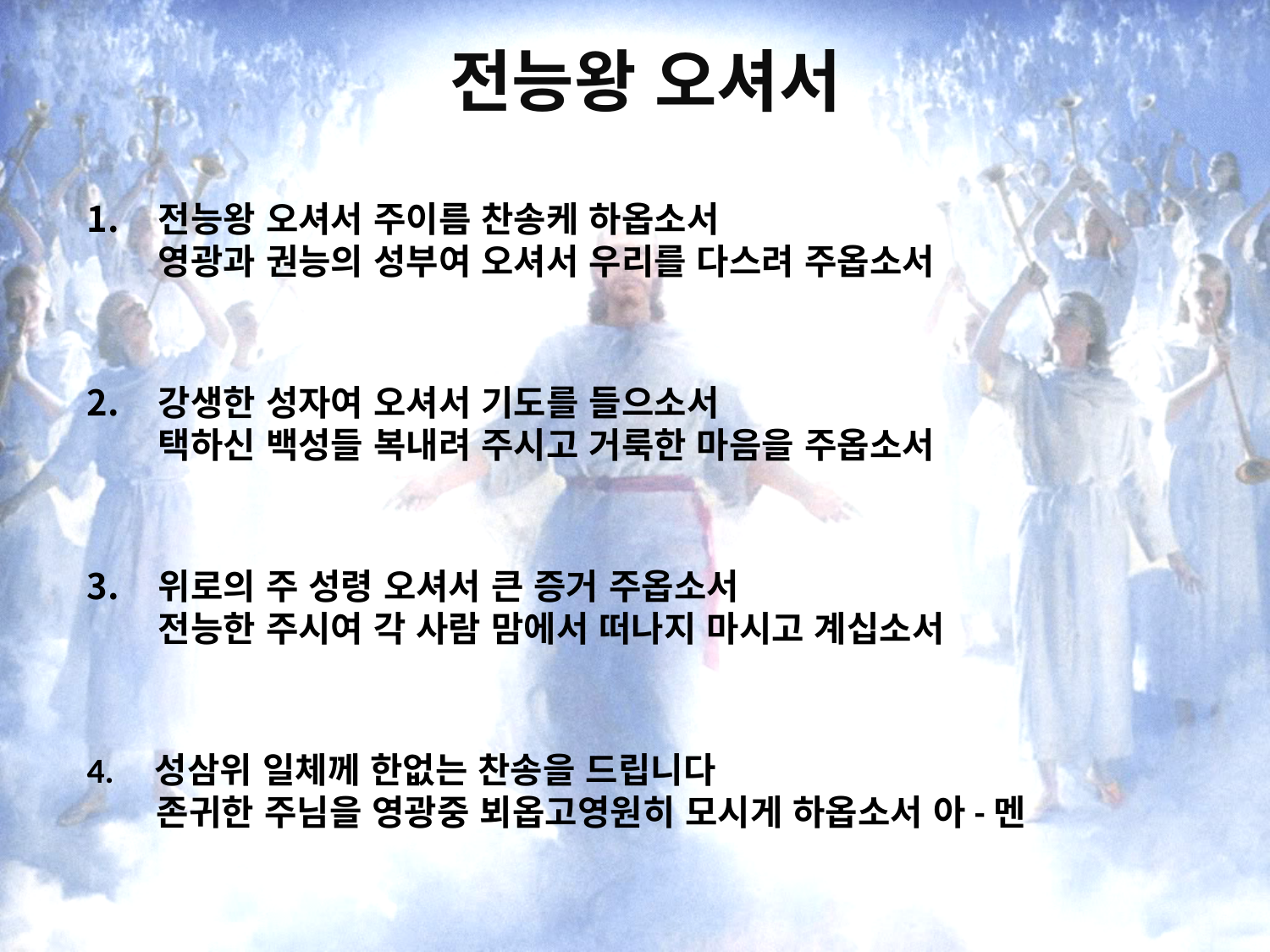

# 전능왕 오셔서
전능왕 오셔서 주이름 찬송케 하옵소서
영광과 권능의 성부여 오셔서 우리를 다스려 주옵소서

강생한 성자여 오셔서 기도를 들으소서
택하신 백성들 복내려 주시고 거룩한 마음을 주옵소서

위로의 주 성령 오셔서 큰 증거 주옵소서
전능한 주시여 각 사람 맘에서 떠나지 마시고 계십소서

4.    성삼위 일체께 한없는 찬송을 드립니다
  존귀한 주님을 영광중 뵈옵고영원히 모시게 하옵소서 아-멘